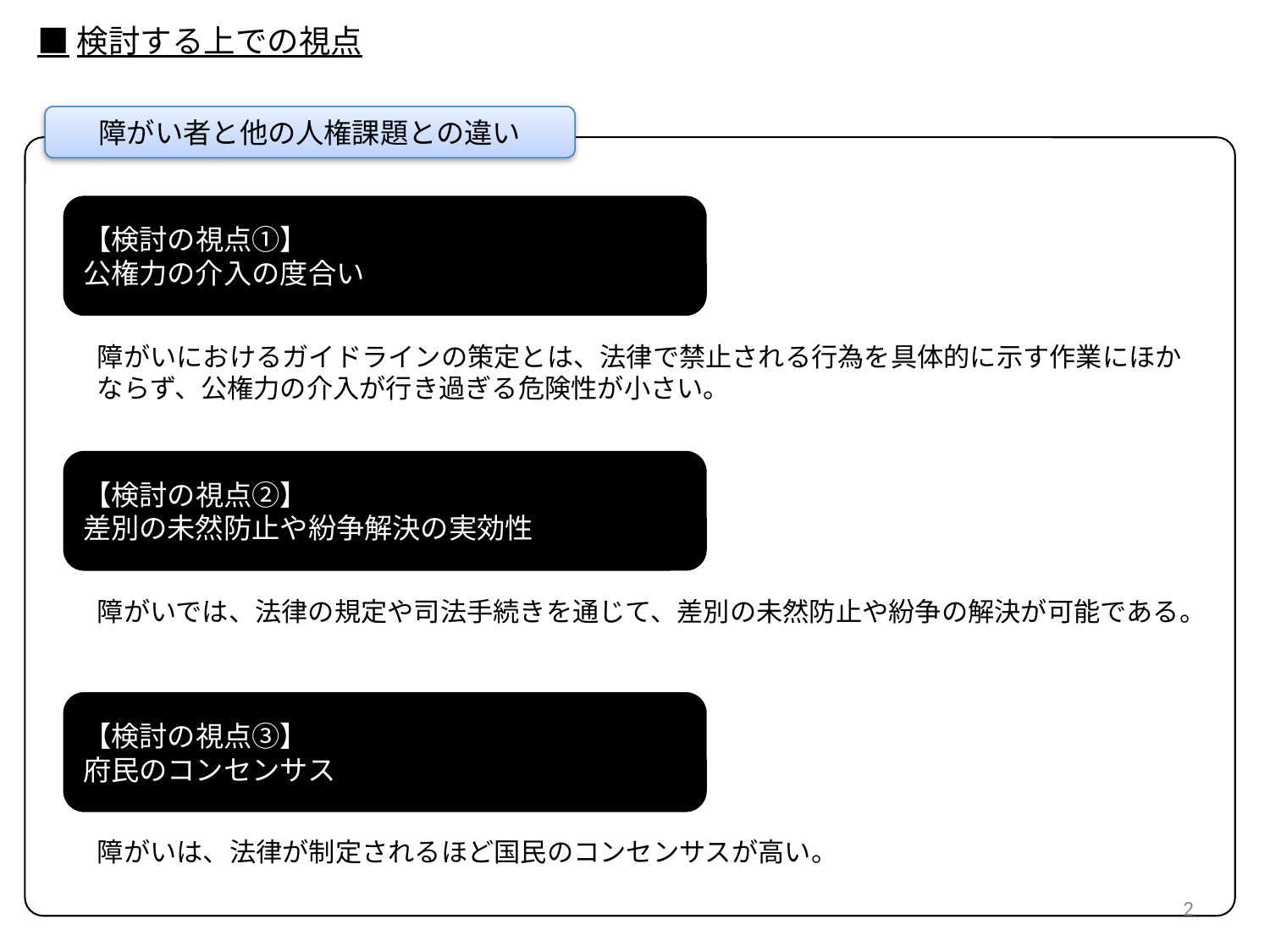

■検討する上での視点
障がい者と他の人権課題との違い

【検討の視点①】
公権力の介入の度合い
障がいにおけるガイドラインの策定とは、法律で禁止される行為を具体的に示す作業にほかならず、公権力の介入が行き過ぎる危険性が小さい。
【検討の視点②】
差別の未然防止や紛争解決の実効性
障がいでは、法律の規定や司法手続きを通じて、差別の未然防止や紛争の解決が可能である。
【検討の視点③】
府民のコンセンサス
障がいは、法律が制定されるほど国民のコンセンサスが高い。
2